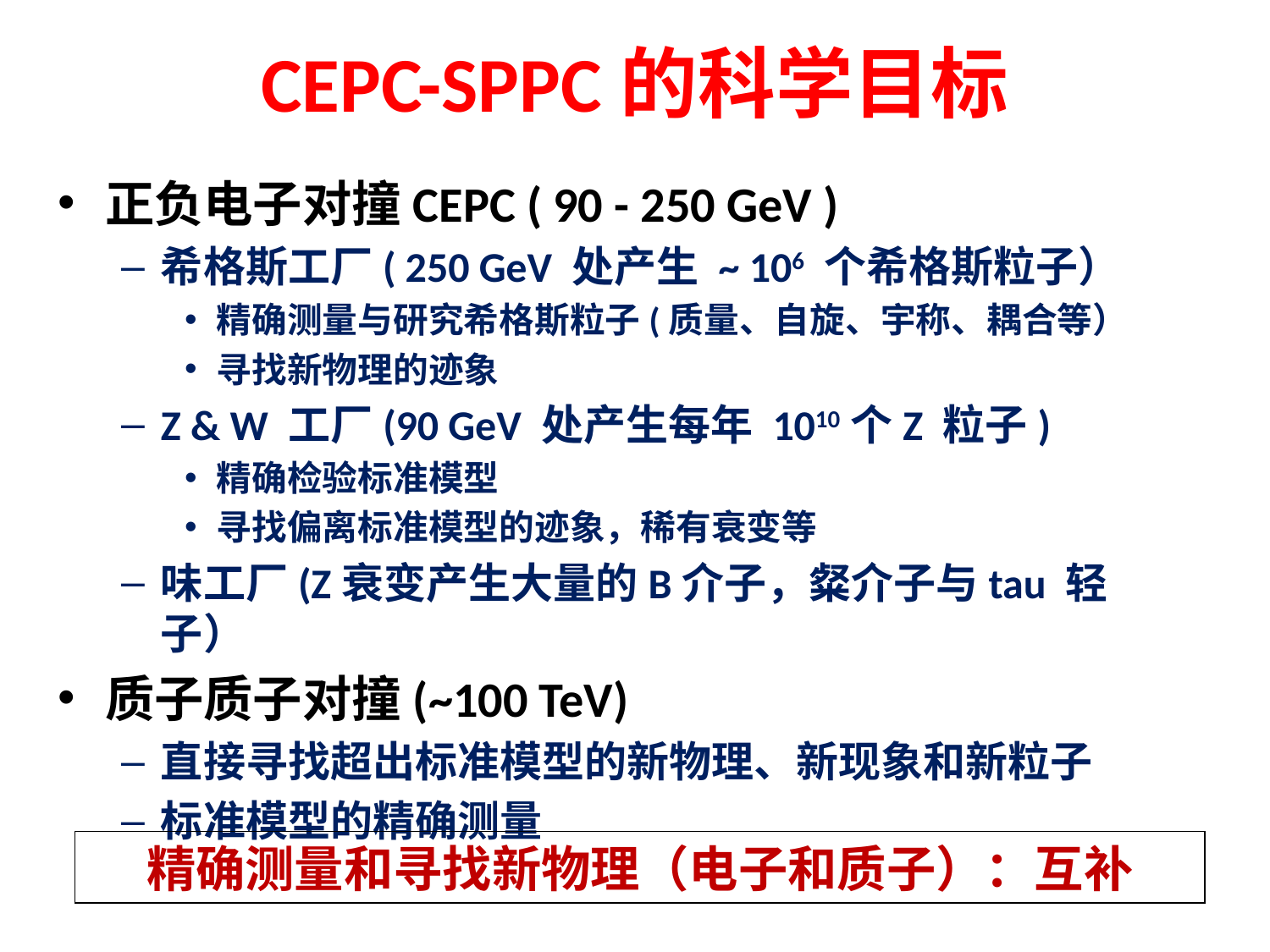

# CEPC-SPPC的科学目标
正负电子对撞CEPC ( 90 - 250 GeV )
希格斯工厂( 250 GeV 处产生 ~ 106 个希格斯粒子）
精确测量与研究希格斯粒子(质量、自旋、宇称、耦合等）
寻找新物理的迹象
Z & W 工厂(90 GeV 处产生每年 1010个Z 粒子)
精确检验标准模型
寻找偏离标准模型的迹象，稀有衰变等
味工厂(Z衰变产生大量的B介子，粲介子与tau 轻子）
质子质子对撞(~100 TeV)
直接寻找超出标准模型的新物理、新现象和新粒子
标准模型的精确测量
精确测量和寻找新物理（电子和质子）：互补